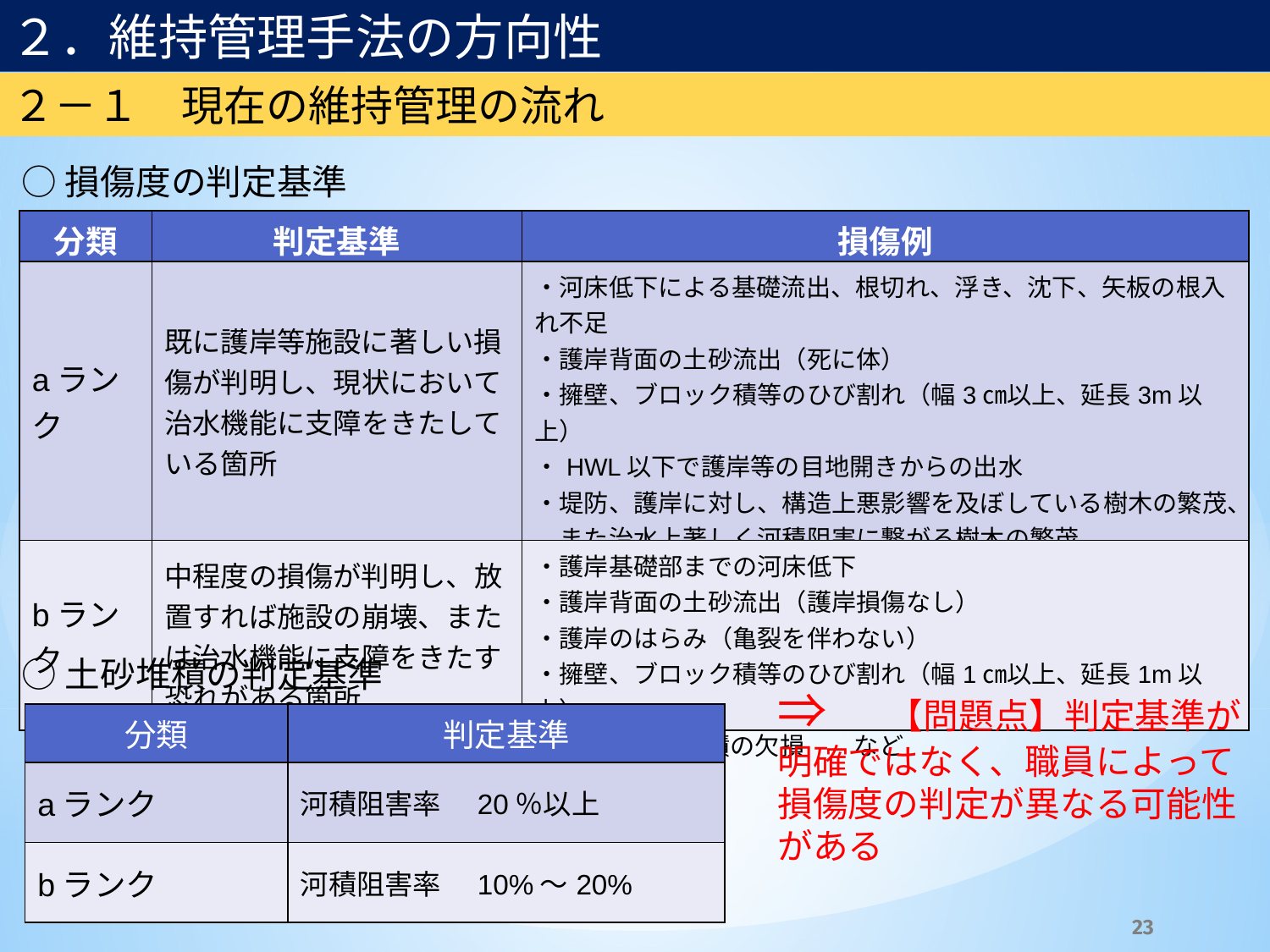

２．維持管理手法の方向性
２－１　現在の維持管理の流れ
≪修正箇所≫
問題点を追記
○損傷度の判定基準
| 分類 | 判定基準 | 損傷例 |
| --- | --- | --- |
| aランク | 既に護岸等施設に著しい損傷が判明し、現状において治水機能に支障をきたしている箇所 | ・河床低下による基礎流出、根切れ、浮き、沈下、矢板の根入れ不足 ・護岸背面の土砂流出（死に体） ・擁壁、ブロック積等のひび割れ（幅3㎝以上、延長3m以上） ・HWL以下で護岸等の目地開きからの出水 ・堤防、護岸に対し、構造上悪影響を及ぼしている樹木の繁茂、 　また治水上著しく河積阻害に繋がる樹木の繁茂　　　　　　　　　など |
| bランク | 中程度の損傷が判明し、放置すれば施設の崩壊、または治水機能に支障をきたす恐れがある箇所 | ・護岸基礎部までの河床低下 ・護岸背面の土砂流出（護岸損傷なし） ・護岸のはらみ（亀裂を伴わない） ・擁壁、ブロック積等のひび割れ（幅1㎝以上、延長1m以上） ・ブロック、石積の欠損　　など |
○優先度判定
　点検結果のよる損傷度判定に、家屋への影響を考慮して、A、Bランクを設定
　　　Aランク：次期出水期迄に応急対策を完了させ、その後、更に必要な対策を実施
　　　Bランク：詳細な調査を実施し、概ね3年以内に順次対策を実施
○土砂堆積の判定基準
⇒　【問題点】判定基準が明確ではなく、職員によって損傷度の判定が異なる可能性がある
| 分類 | 判定基準 |
| --- | --- |
| aランク | 河積阻害率　20％以上 |
| bランク | 河積阻害率　10%～20% |
○優先度判定
　河積阻害率に加え、周辺の土地利用状況を考慮してA,Bランクを設定
　　Aランク：概ね3年を目途に順次対策に着手
　　Bランク：概ね5年を目途に順次対策に着手
23